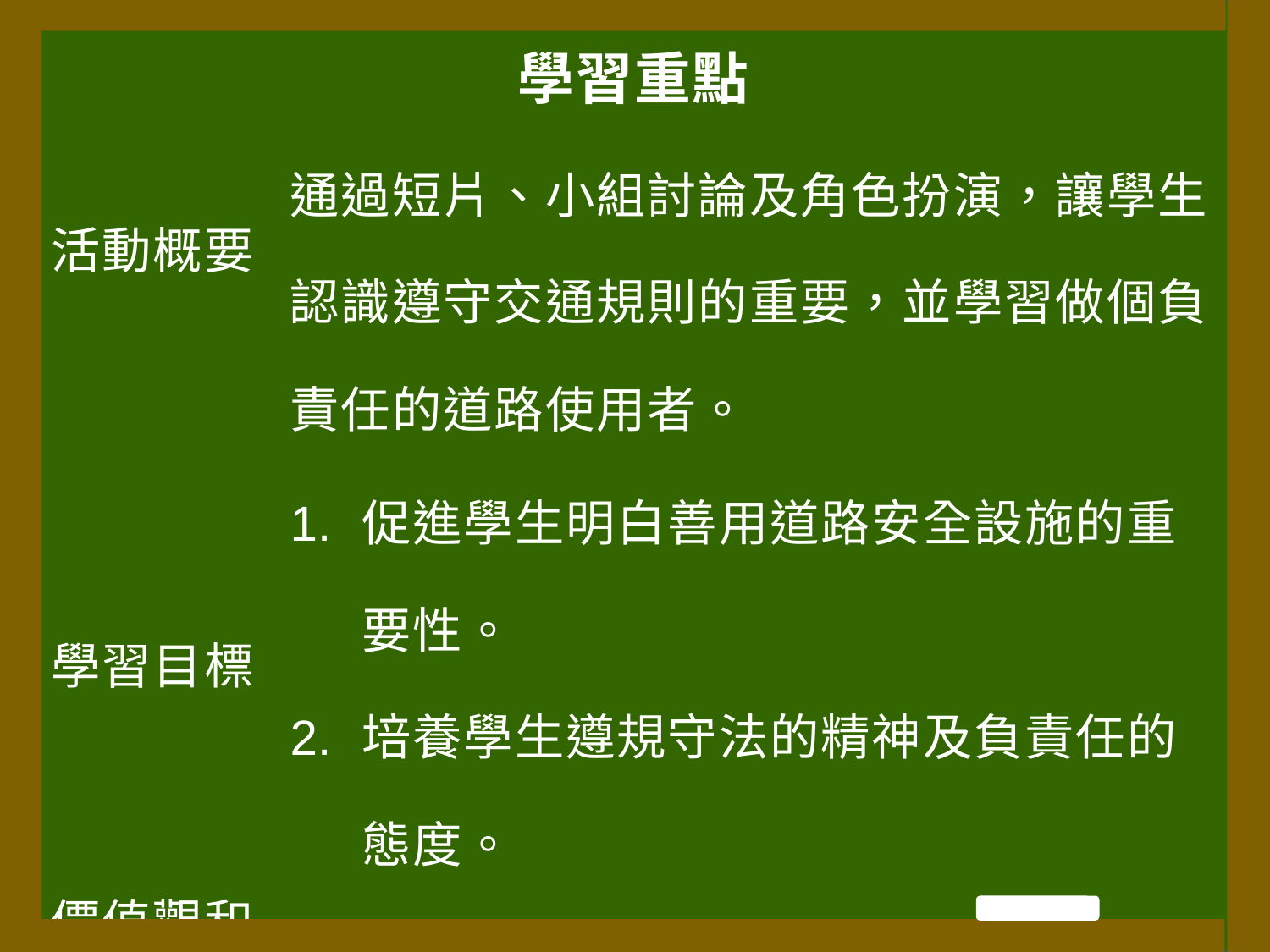

學習重點
| 活動概要 | 通過短片、小組討論及角色扮演，讓學生認識遵守交通規則的重要，並學習做個負責任的道路使用者。 |
| --- | --- |
| 學習目標 | 促進學生明白善用道路安全設施的重要性。 培養學生遵規守法的精神及負責任的態度。 |
| 價值觀和 態度： | 守法、責任感 |